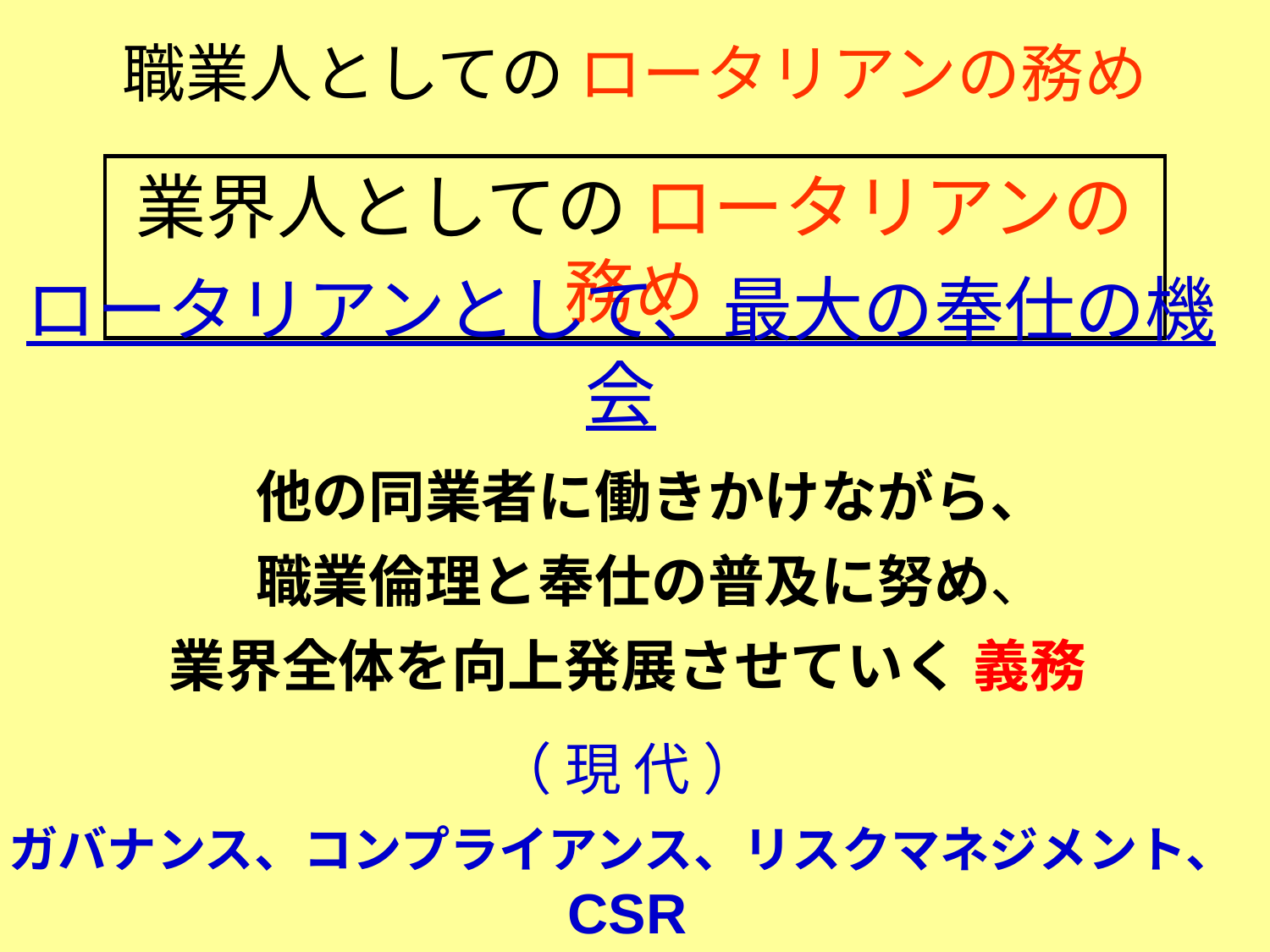

職業人としての ロータリアンの務め
業界人としての ロータリアンの務め
ロータリアンとして、最大の奉仕の機会
　　他の同業者に働きかけながら、

　　職業倫理と奉仕の普及に努め、

 業界全体を向上発展させていく 義務
（ 現 代 ）

ガバナンス、コンプライアンス、リスクマネジメント、CSR